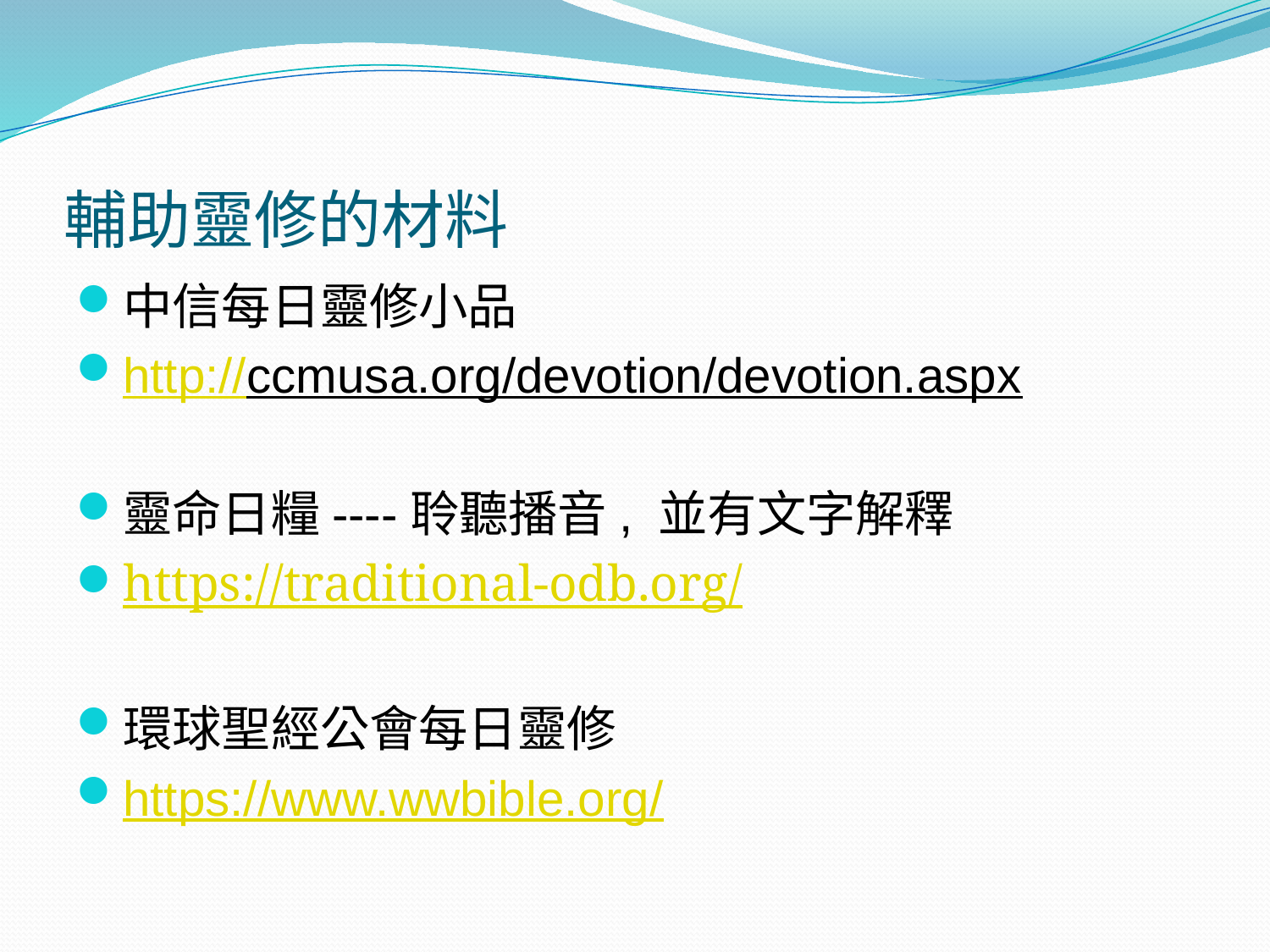

# 輔助靈修的材料
中信每日靈修小品
http://ccmusa.org/devotion/devotion.aspx

靈命日糧----聆聽播音, 並有文字解釋
https://traditional-odb.org/

環球聖經公會每日靈修
https://www.wwbible.org/

|  |
| --- |